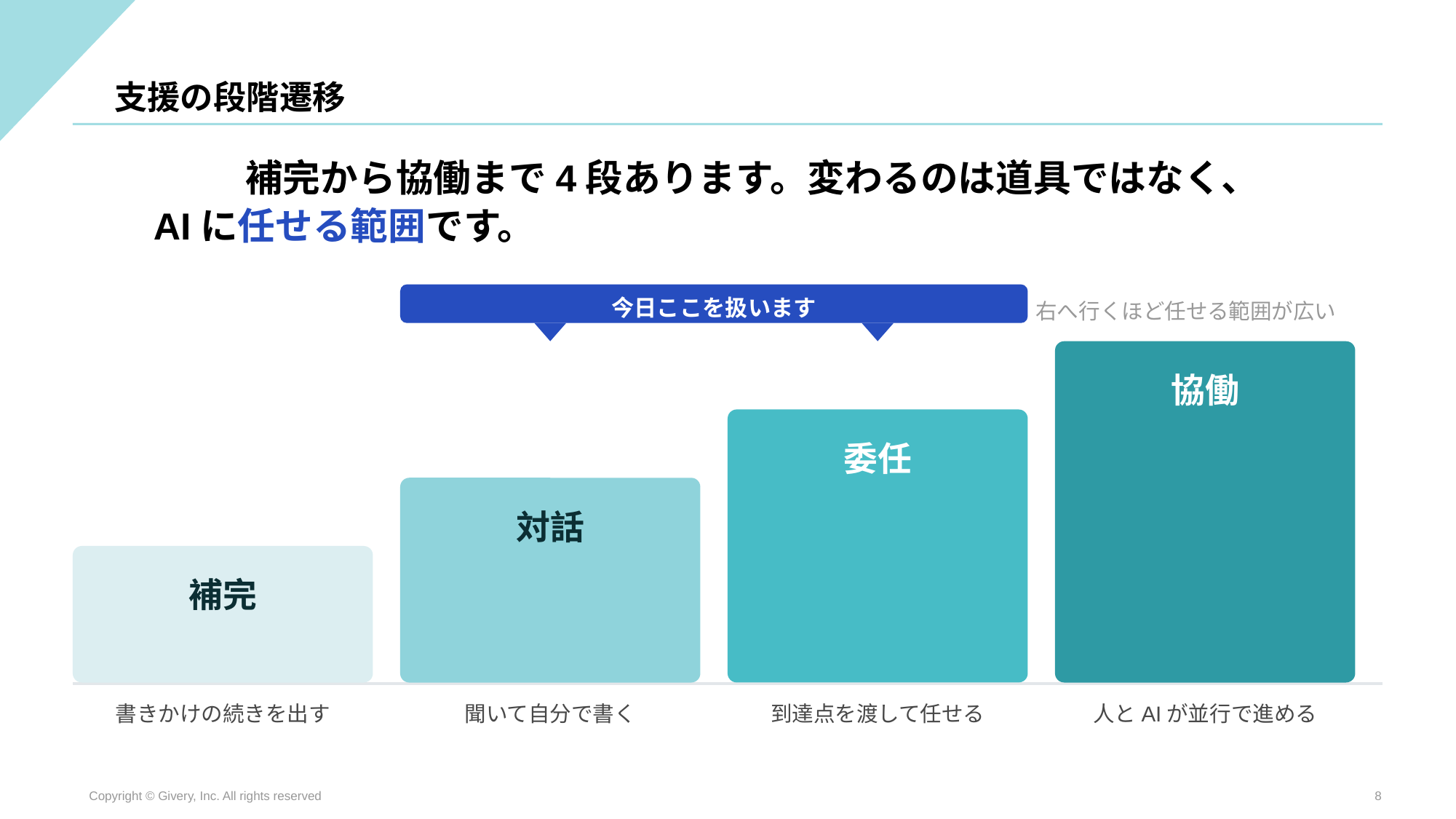

支援の段階遷移

補完から協働まで4段あります。変わるのは道具ではなく、
AIに任せる範囲です。

今日ここを扱います
右へ行くほど任せる範囲が広い

協働

委任

対話

補完

書きかけの続きを出す
聞いて自分で書く
到達点を渡して任せる
人とAIが並行で進める
Copyright © Givery, Inc. All rights reserved
8